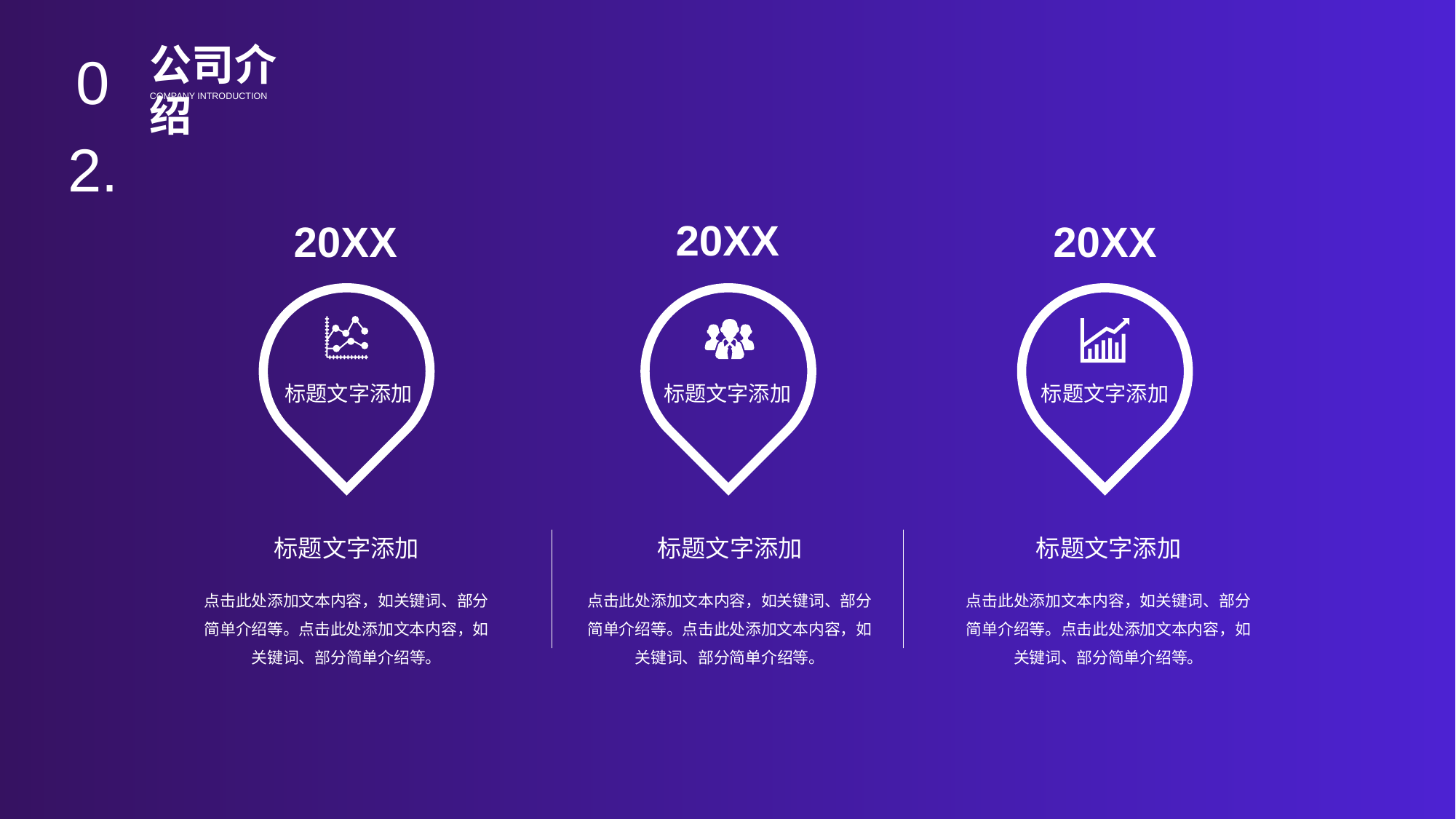

BY YUSHEN
02.
公司介绍
COMPANY INTRODUCTION
20XX

标题文字添加
标题文字添加
点击此处添加文本内容，如关键词、部分简单介绍等。点击此处添加文本内容，如关键词、部分简单介绍等。
20XX

标题文字添加
标题文字添加
点击此处添加文本内容，如关键词、部分简单介绍等。点击此处添加文本内容，如关键词、部分简单介绍等。
20XX

标题文字添加
标题文字添加
点击此处添加文本内容，如关键词、部分简单介绍等。点击此处添加文本内容，如关键词、部分简单介绍等。